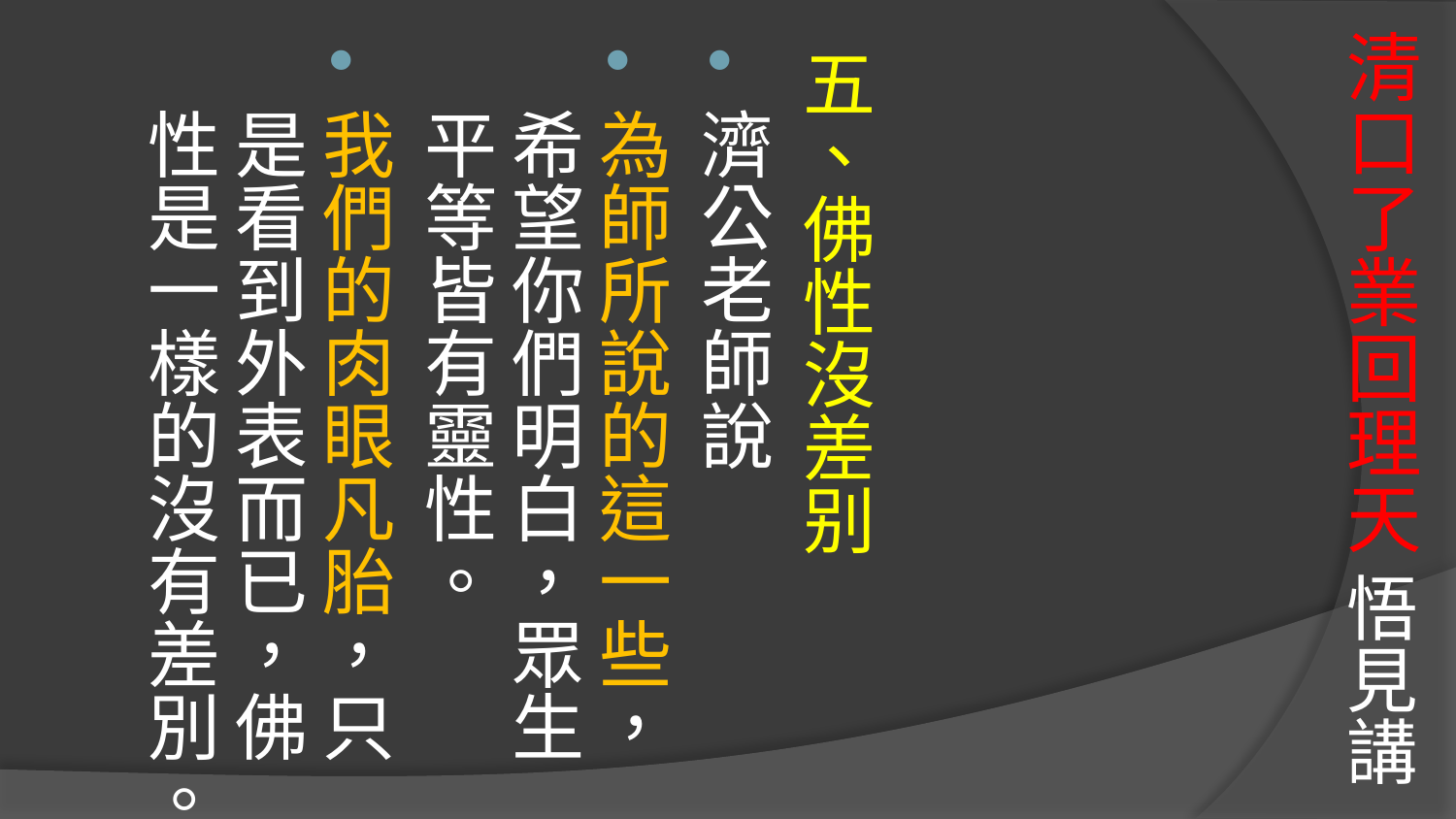

# 清口了業回理天 悟見講
五、佛性沒差别
濟公老師說
為師所說的這一些，希望你們明白，眾生平等皆有靈性。
我們的肉眼凡胎，只是看到外表而已，佛性是一樣的沒有差別。